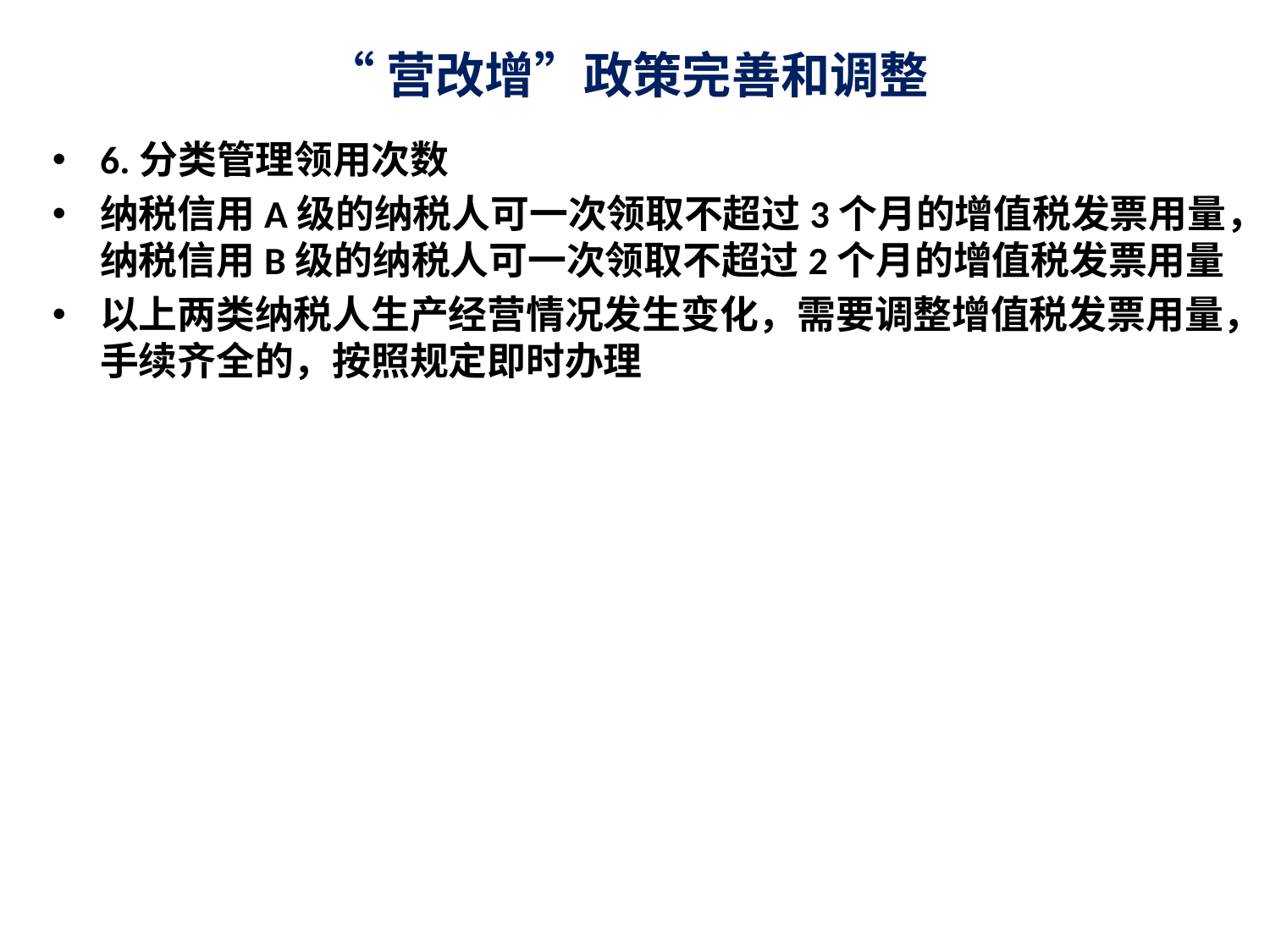

# “营改增”政策完善和调整
6.分类管理领用次数
纳税信用A级的纳税人可一次领取不超过3个月的增值税发票用量，纳税信用B级的纳税人可一次领取不超过2个月的增值税发票用量
以上两类纳税人生产经营情况发生变化，需要调整增值税发票用量，手续齐全的，按照规定即时办理